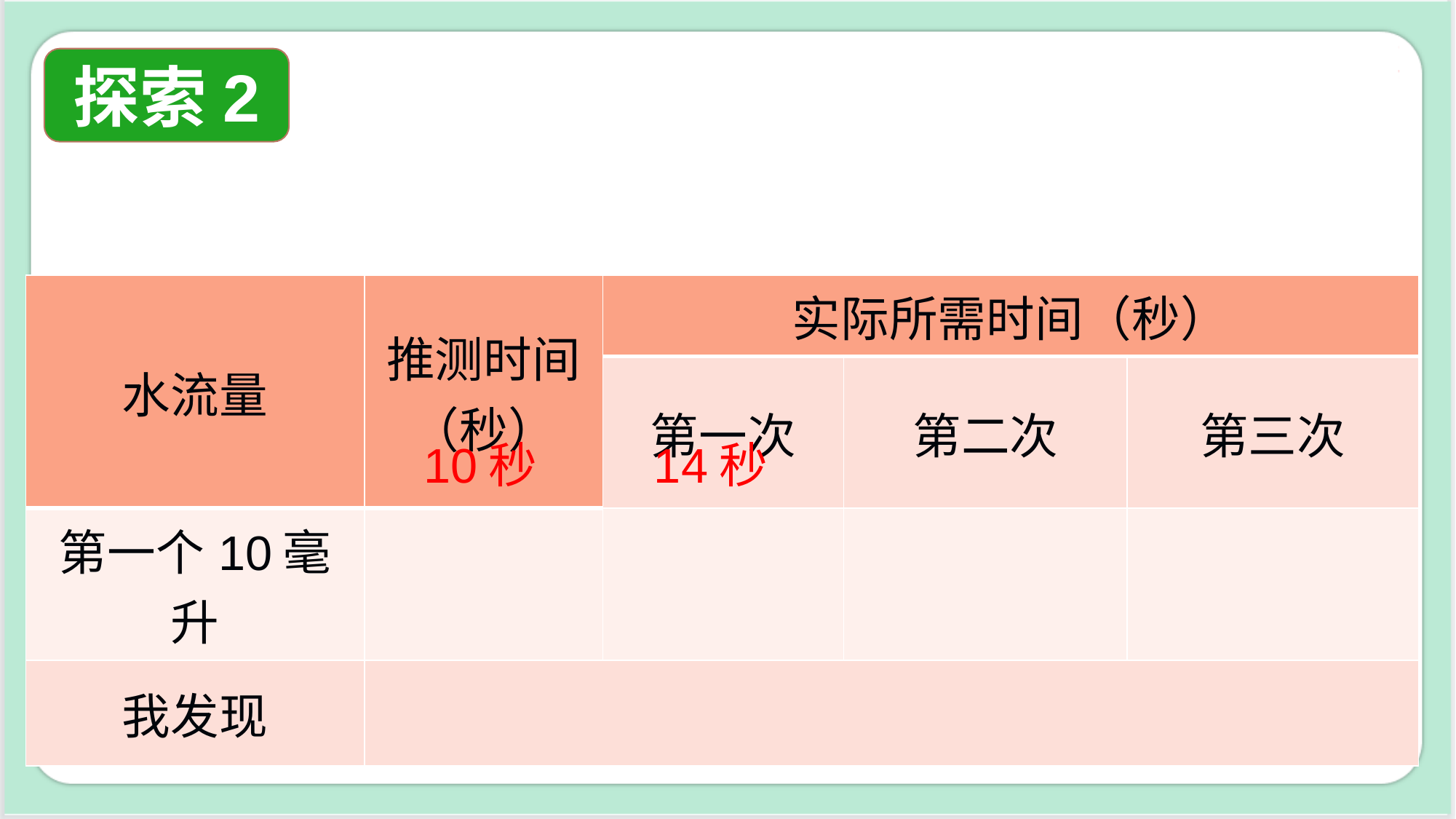

探索2
| 水流量 | 推测时间（秒） | 实际所需时间（秒） |  |  |
| --- | --- | --- | --- | --- |
|  |  | 第一次 | 第二次 | 第三次 |
| 第一个10毫升 |  |  |  |  |
| 我发现 |  |  |  |  |
10秒
14秒